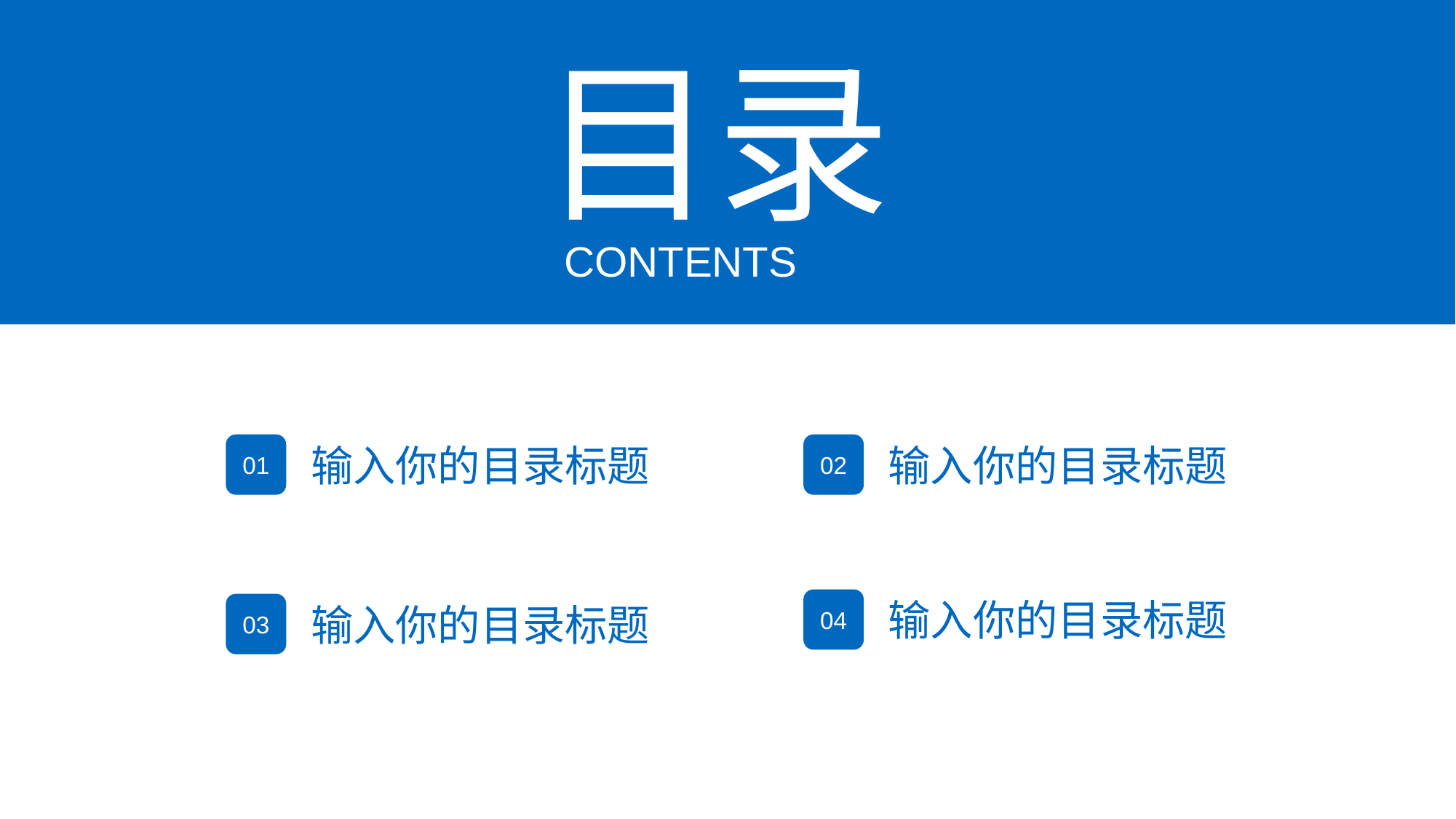

目录
CONTENTS
01
输入你的目录标题
02
输入你的目录标题
04
输入你的目录标题
03
输入你的目录标题